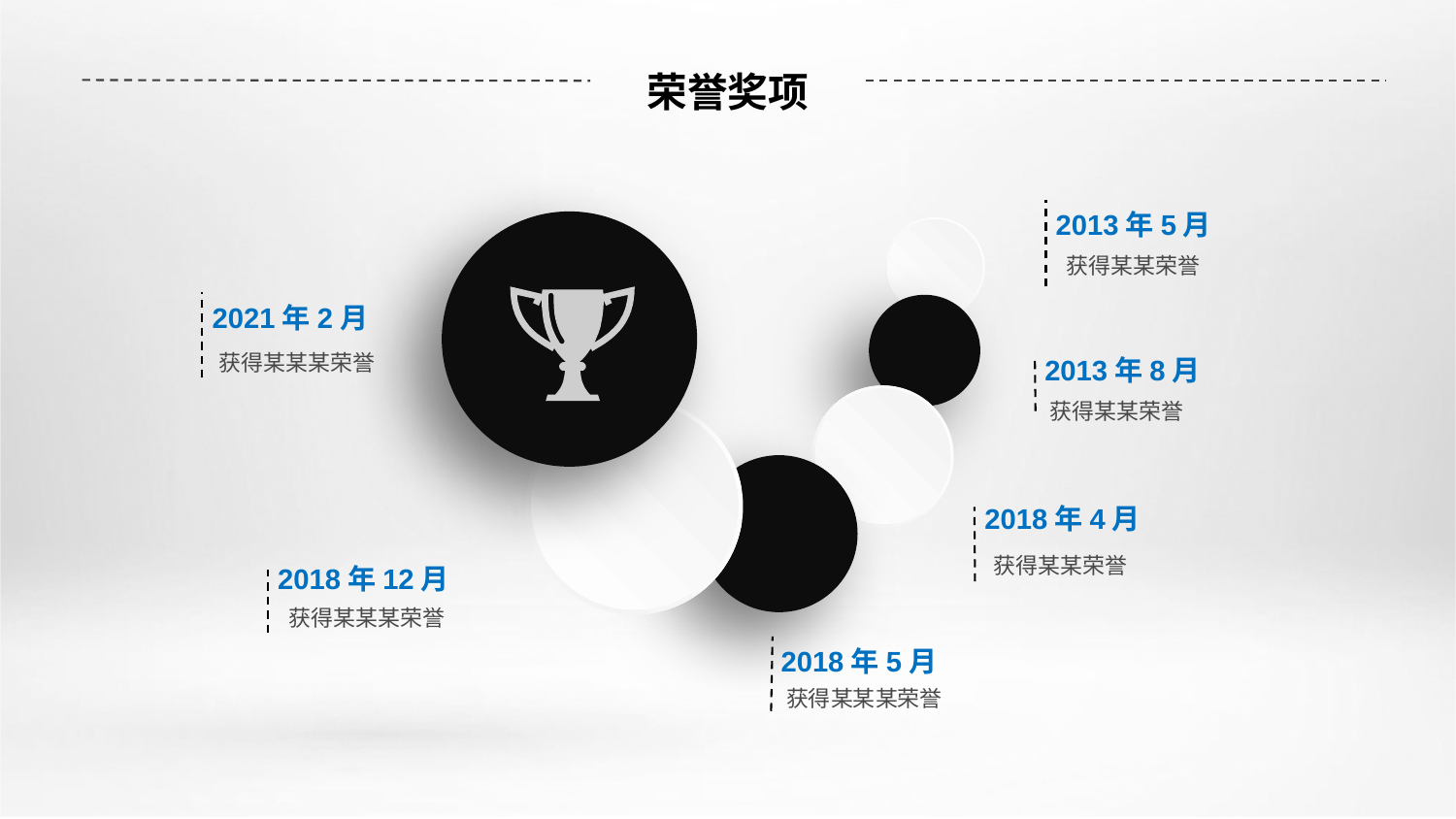

# 荣誉奖项
2013年5月

获得某某荣誉

2021年2月

获得某某某荣誉
2013年8月

获得某某荣誉

2018年4月
获得某某荣誉
2018年12月
获得某某某荣誉
2018年5月
获得某某某荣誉